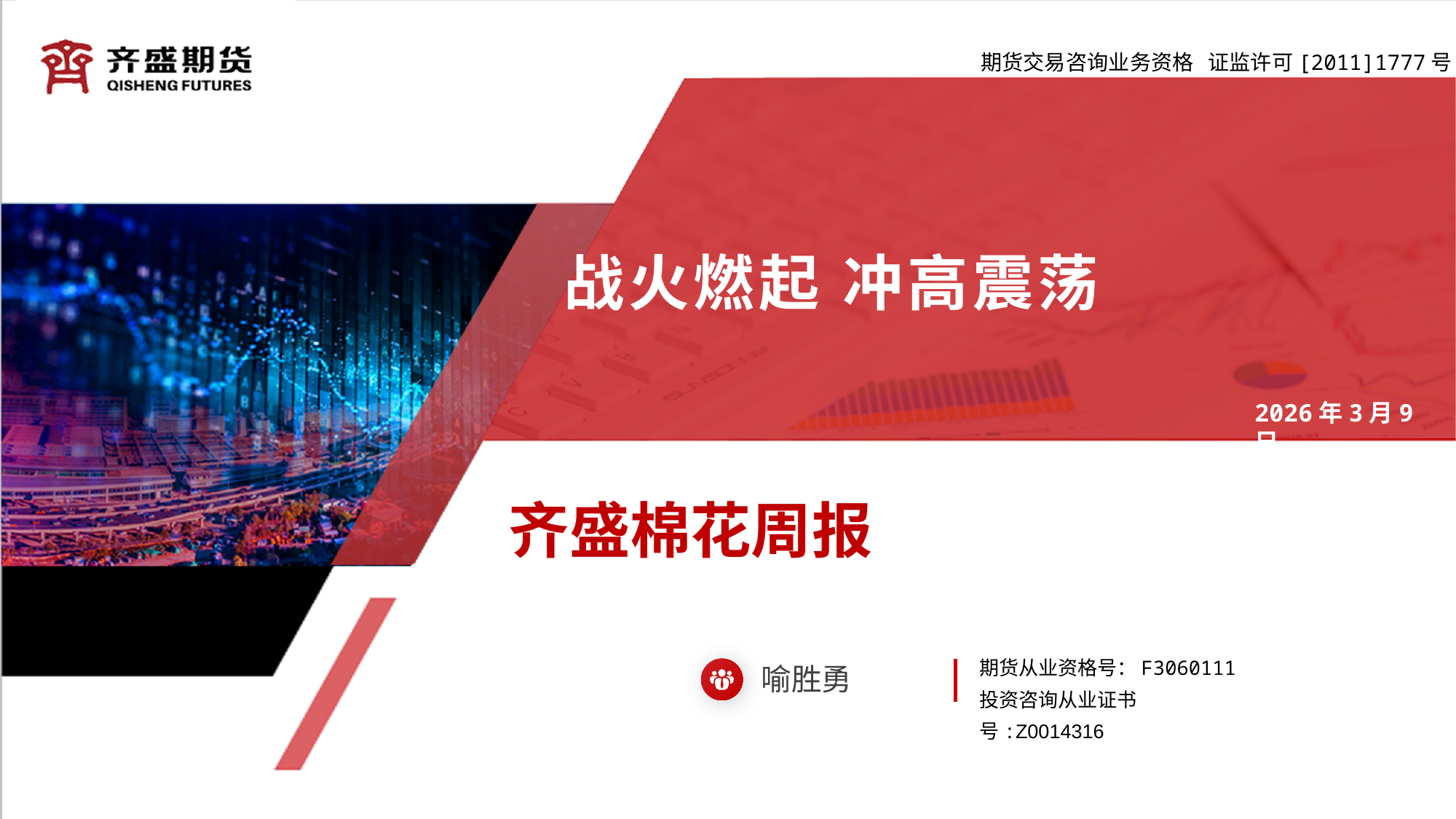

战火燃起 冲高震荡
2026年3月9日
齐盛棉花周报
期货从业资格号：F3060111
投资咨询从业证书号:Z0014316
喻胜勇